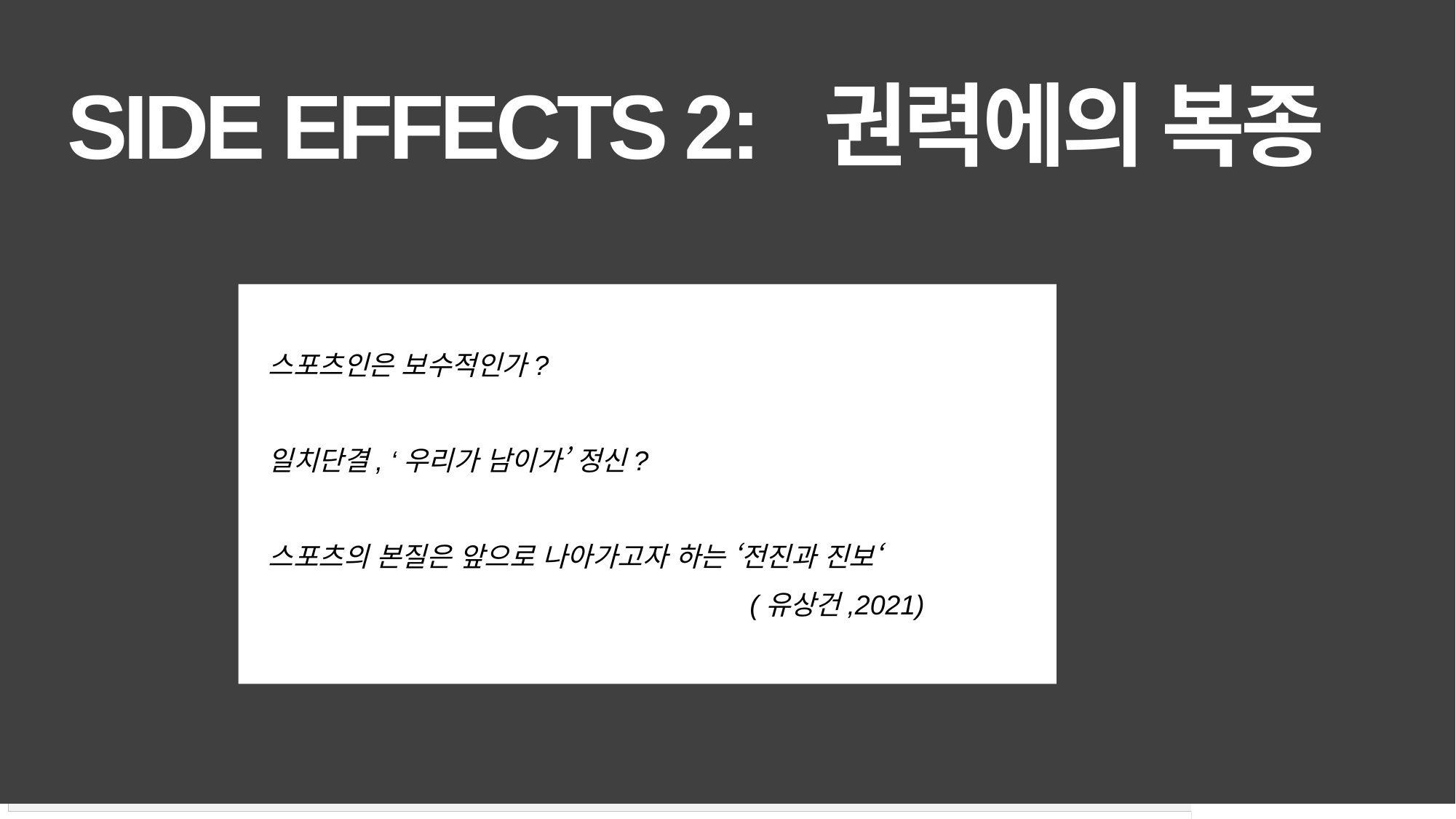

# Side effects 2:  권력에의 복종
스포츠인은 보수적인가?

일치단결, ‘우리가 남이가’ 정신?

스포츠의 본질은 앞으로 나아가고자 하는 ‘전진과 진보‘
                                                               (유상건,2021)